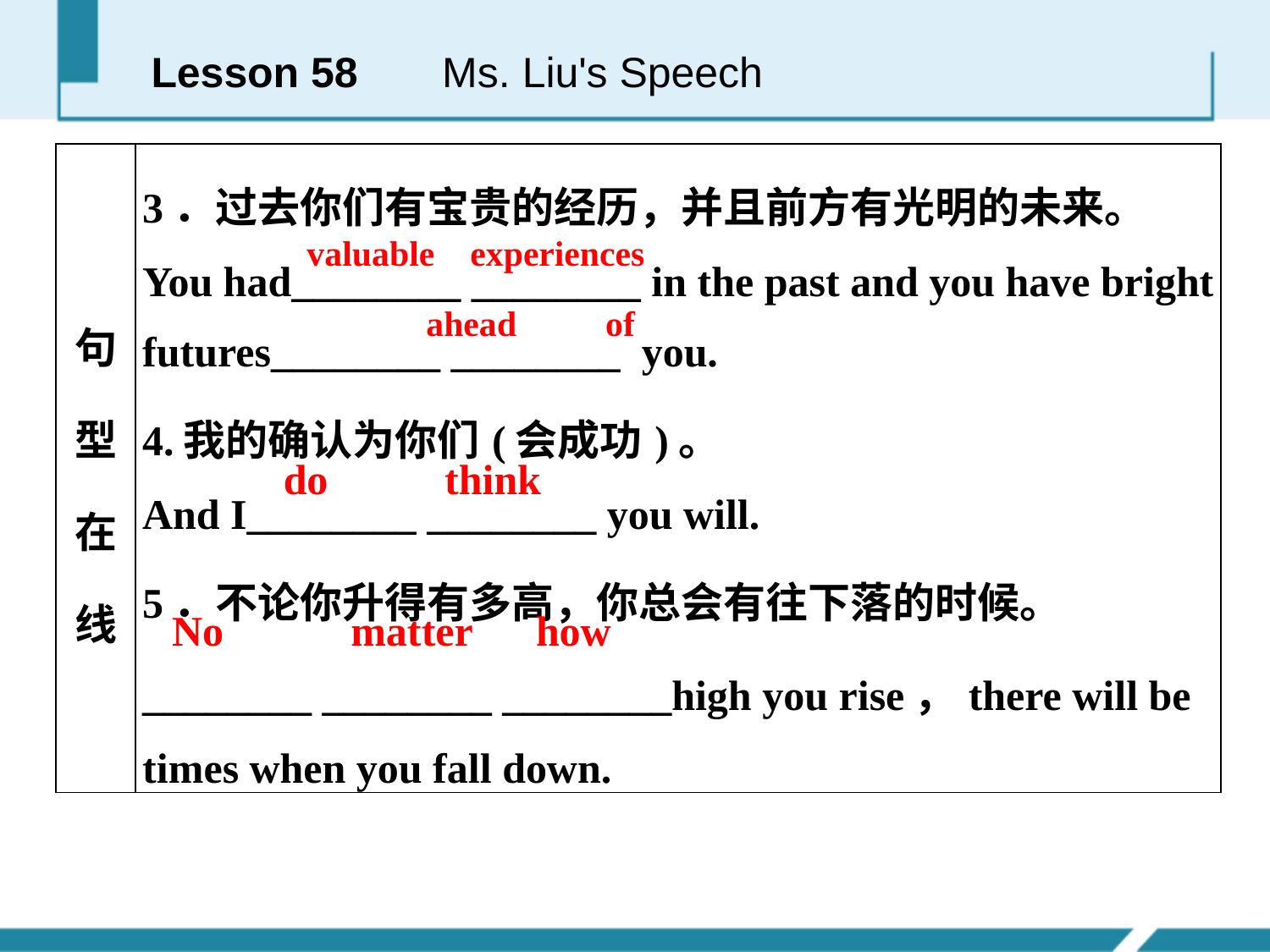

Lesson 58 　 Ms. Liu's Speech
| 句型在线 | 3．过去你们有宝贵的经历，并且前方有光明的未来。 You had\_\_\_\_\_\_\_\_ \_\_\_\_\_\_\_\_ in the past and you have bright futures\_\_\_\_\_\_\_\_ \_\_\_\_\_\_\_\_ you. 4.我的确认为你们(会成功)。 And I\_\_\_\_\_\_\_\_ \_\_\_\_\_\_\_\_ you will. 5．不论你升得有多高，你总会有往下落的时候。 \_\_\_\_\_\_\_\_ \_\_\_\_\_\_\_\_ \_\_\_\_\_\_\_\_high you rise，there will be times when you fall down. |
| --- | --- |
valuable    experiences
ahead          of
do           think
No            matter      how